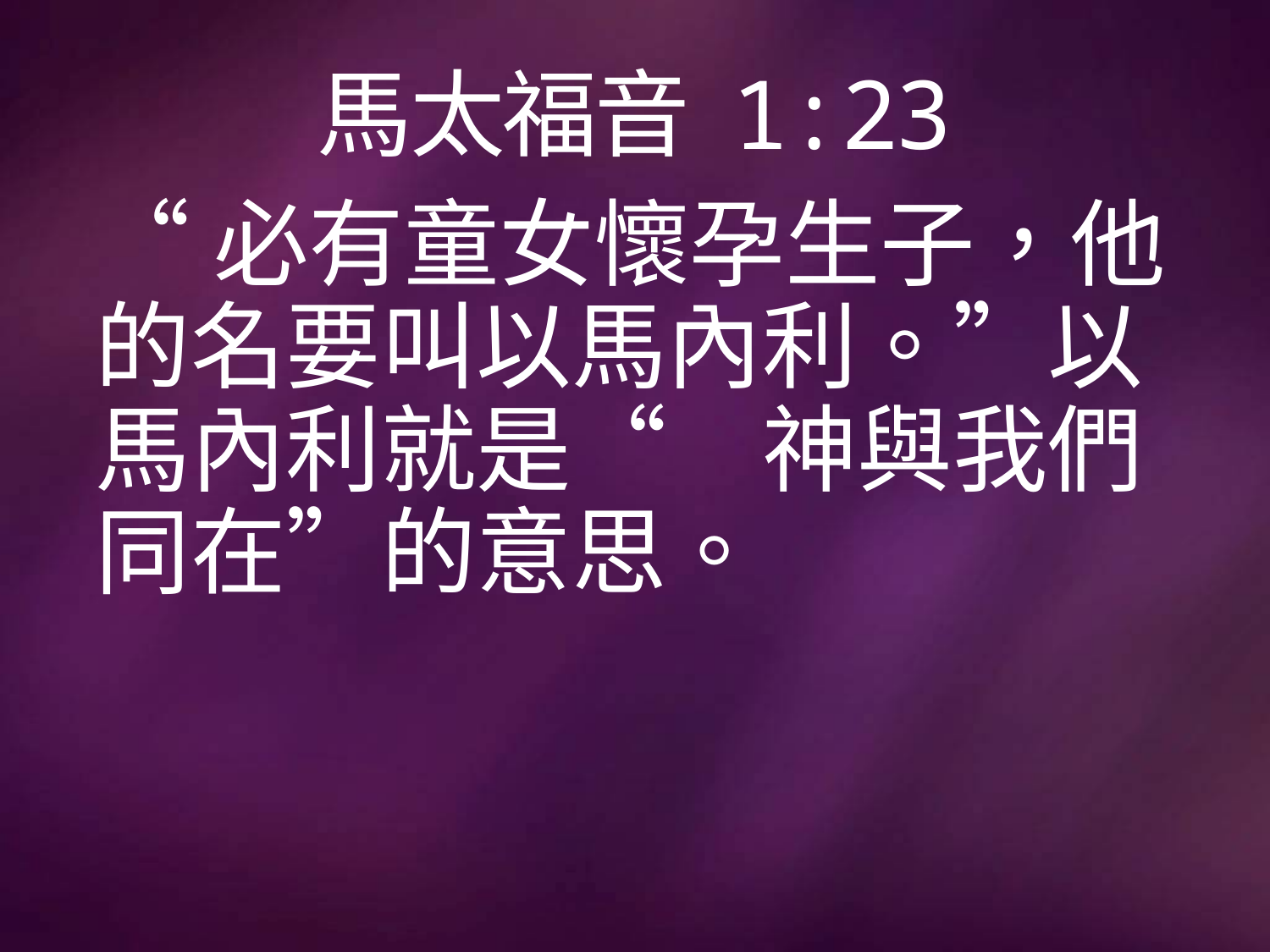

# 馬太福音 1:23
“必有童女懷孕生子，他的名要叫以馬內利。”以馬內利就是“　神與我們同在”的意思。